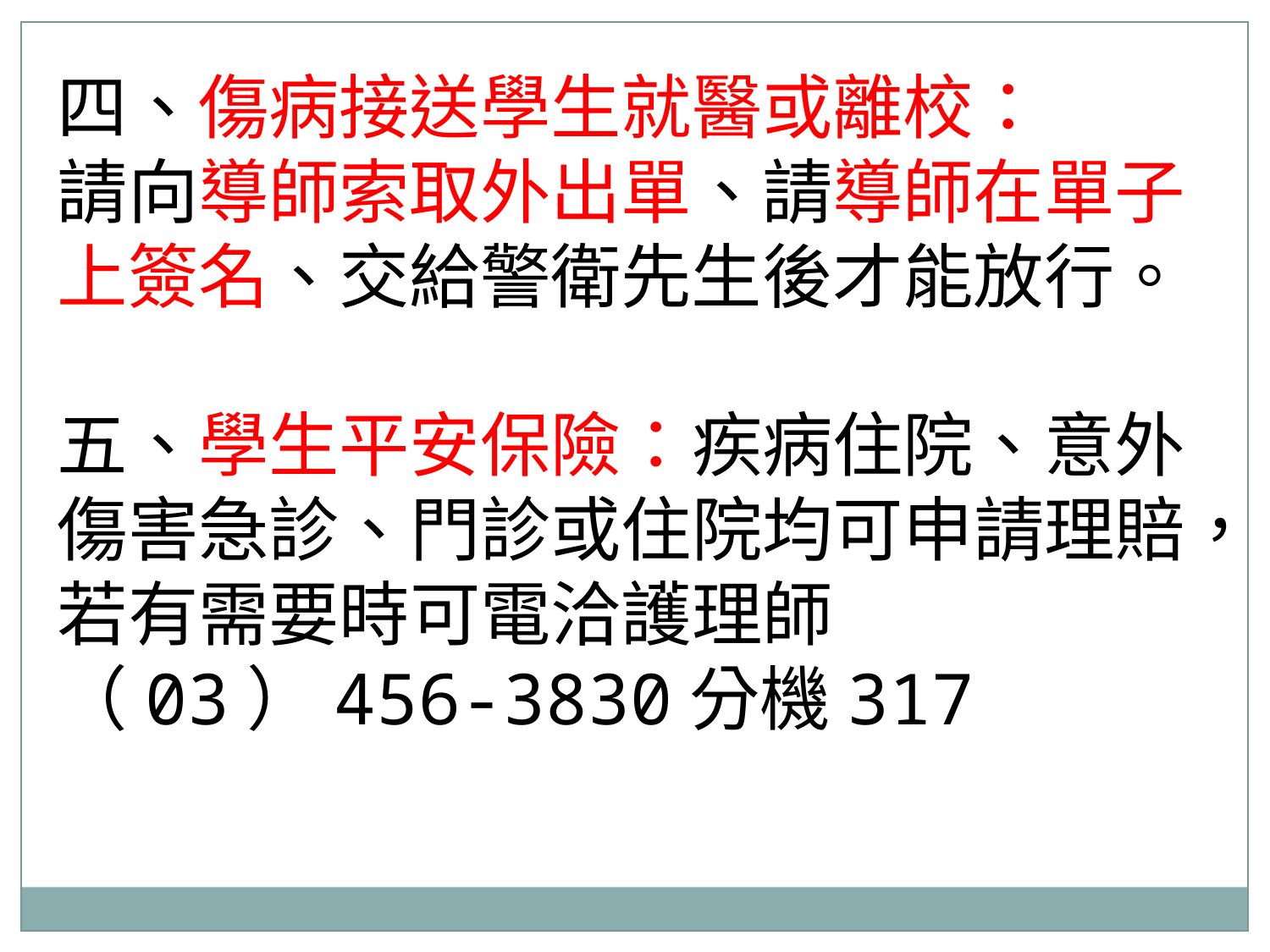

四、傷病接送學生就醫或離校：
請向導師索取外出單、請導師在單子上簽名、交給警衛先生後才能放行。

五、學生平安保險：疾病住院、意外傷害急診、門診或住院均可申請理賠，若有需要時可電洽護理師（03）456-3830分機317